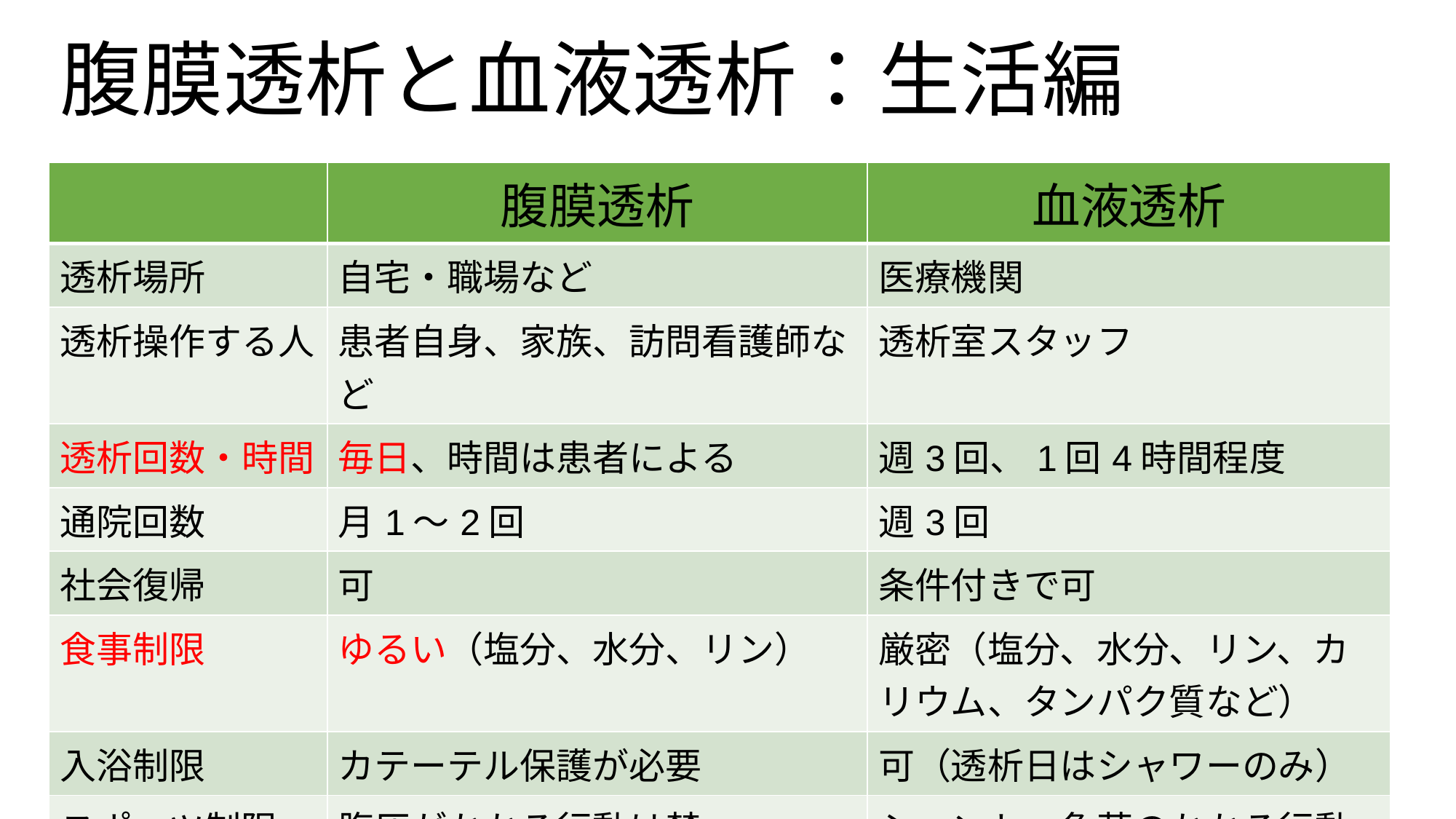

# 腹膜透析と血液透析：生活編
|  | 腹膜透析 | 血液透析 |
| --- | --- | --- |
| 透析場所 | 自宅・職場など | 医療機関 |
| 透析操作する人 | 患者自身、家族、訪問看護師など | 透析室スタッフ |
| 透析回数・時間 | 毎日、時間は患者による | 週3回、1回4時間程度 |
| 通院回数 | 月1〜2回 | 週3回 |
| 社会復帰 | 可 | 条件付きで可 |
| 食事制限 | ゆるい（塩分、水分、リン） | 厳密（塩分、水分、リン、カリウム、タンパク質など） |
| 入浴制限 | カテーテル保護が必要 | 可（透析日はシャワーのみ） |
| スポーツ制限 | 腹圧がかかる行動は禁 | シャントへ負荷のかかる行動は禁 |
| 自己管理 | カテーテル管理 | 内シャント管理 |